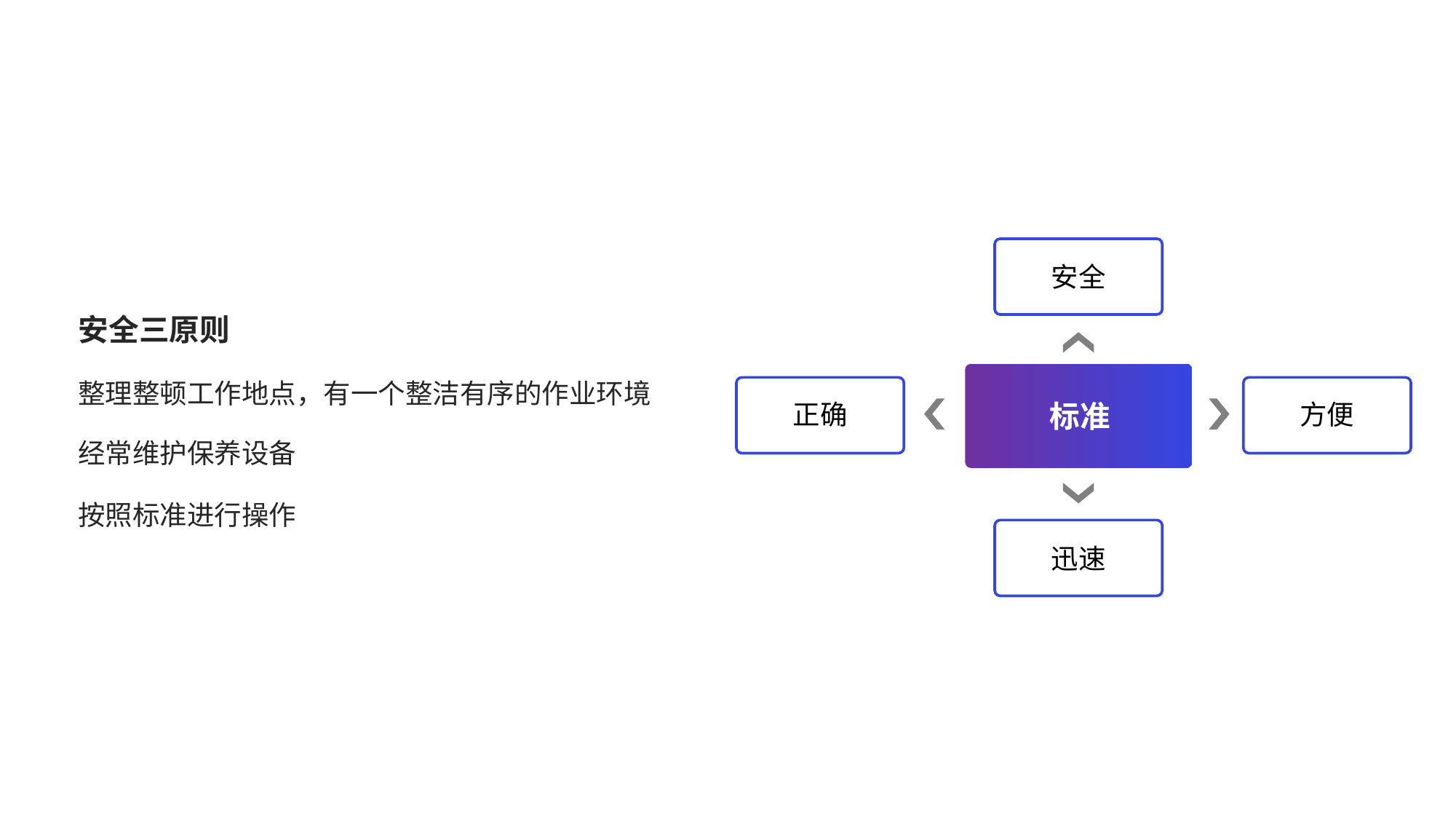

安全
安全三原则

整理整顿工作地点，有一个整洁有序的作业环境

正确
标准
方便

经常维护保养设备

按照标准进行操作

迅速